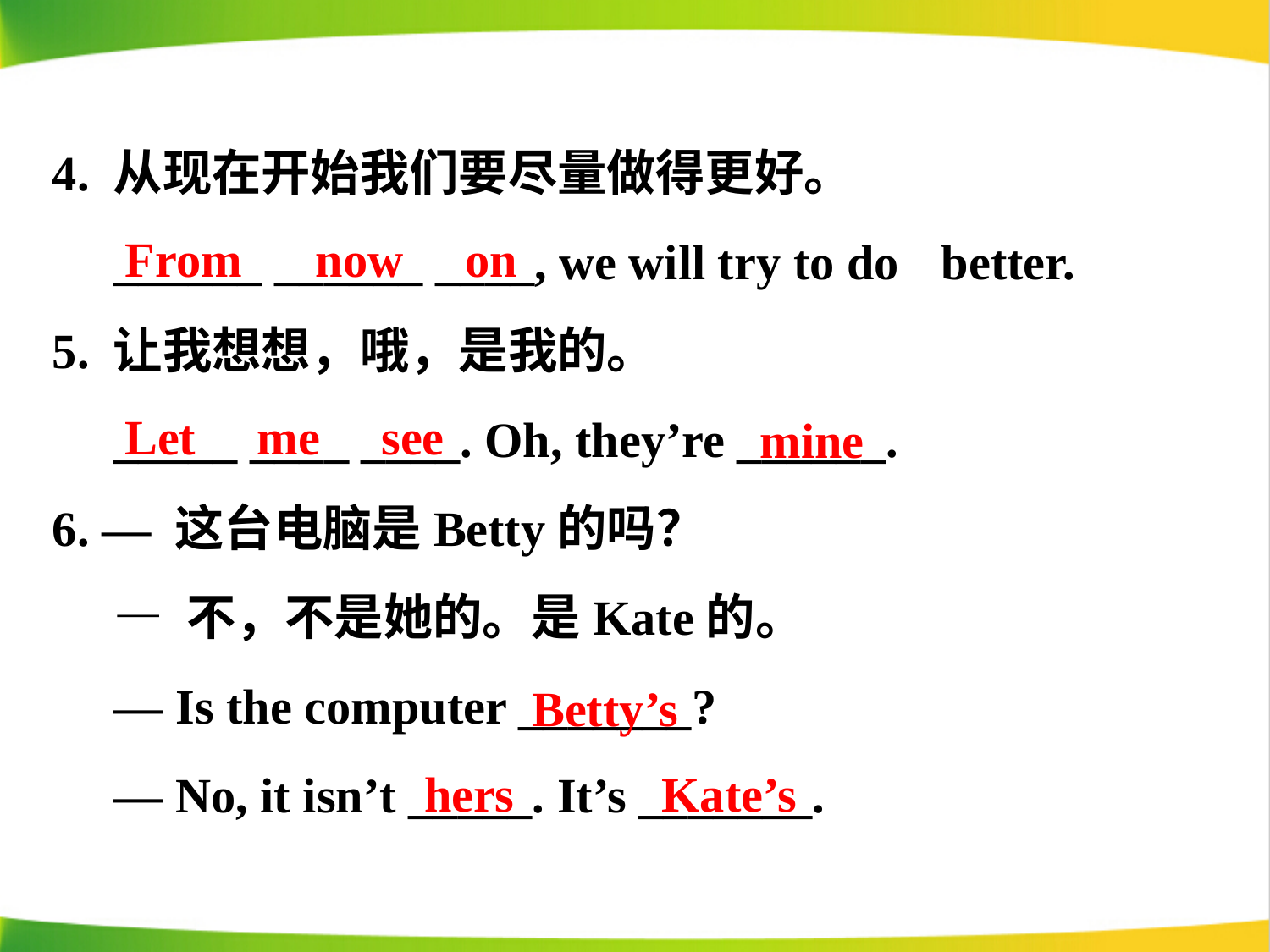

4. 从现在开始我们要尽量做得更好。
	______ ______ ____, we will try to do 	better.
5. 让我想想，哦，是我的。
	_____ ____ ____. Oh, they’re ______.
6. — 这台电脑是Betty的吗？
	— 不，不是她的。是Kate的。
	— Is the computer _______?
	— No, it isn’t _____. It’s _______.
From      now     on
Let     me     see
mine
Betty’s
hers            Kate’s